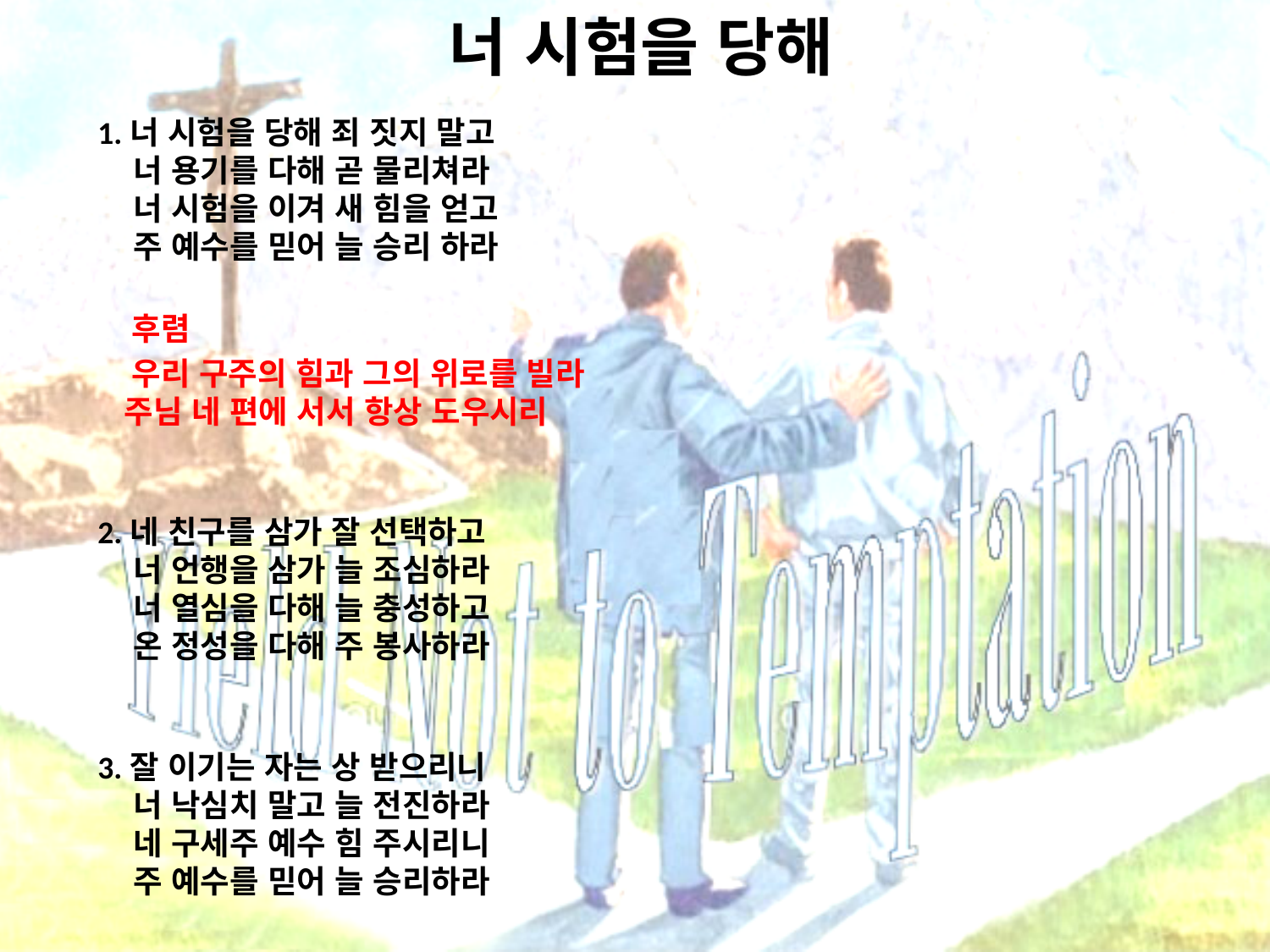

# 너 시험을 당해
1.너 시험을 당해 죄 짓지 말고
    너 용기를 다해 곧 물리쳐라
    너 시험을 이겨 새 힘을 얻고
    주 예수를 믿어 늘 승리 하라
   후렴
   우리 구주의 힘과 그의 위로를 빌라
   주님 네 편에 서서 항상 도우시리
2.네 친구를 삼가 잘 선택하고
    너 언행을 삼가 늘 조심하라
    너 열심을 다해 늘 충성하고
    온 정성을 다해 주 봉사하라
3.잘 이기는 자는 상 받으리니
    너 낙심치 말고 늘 전진하라
    네 구세주 예수 힘 주시리니
    주 예수를 믿어 늘 승리하라